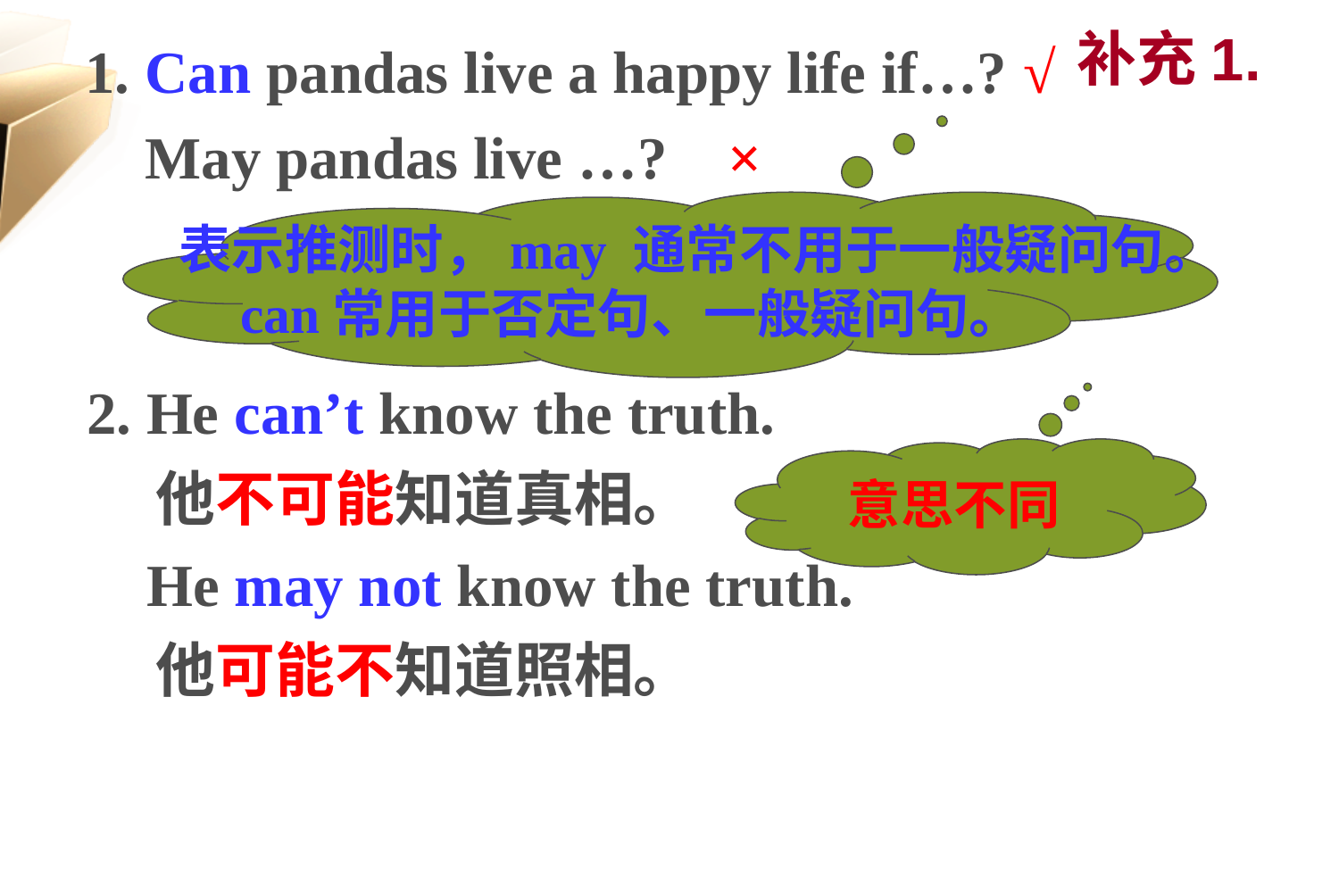

补充1.
1. Can pandas live a happy life if…? √
    May pandas live …?    ×
          表示推测时，may 通常不用于一般疑问句。
can常用于否定句、一般疑问句。
2. He can’t know the truth.
    他不可能知道真相。
    He may not know the truth.
    他可能不知道照相。
意思不同